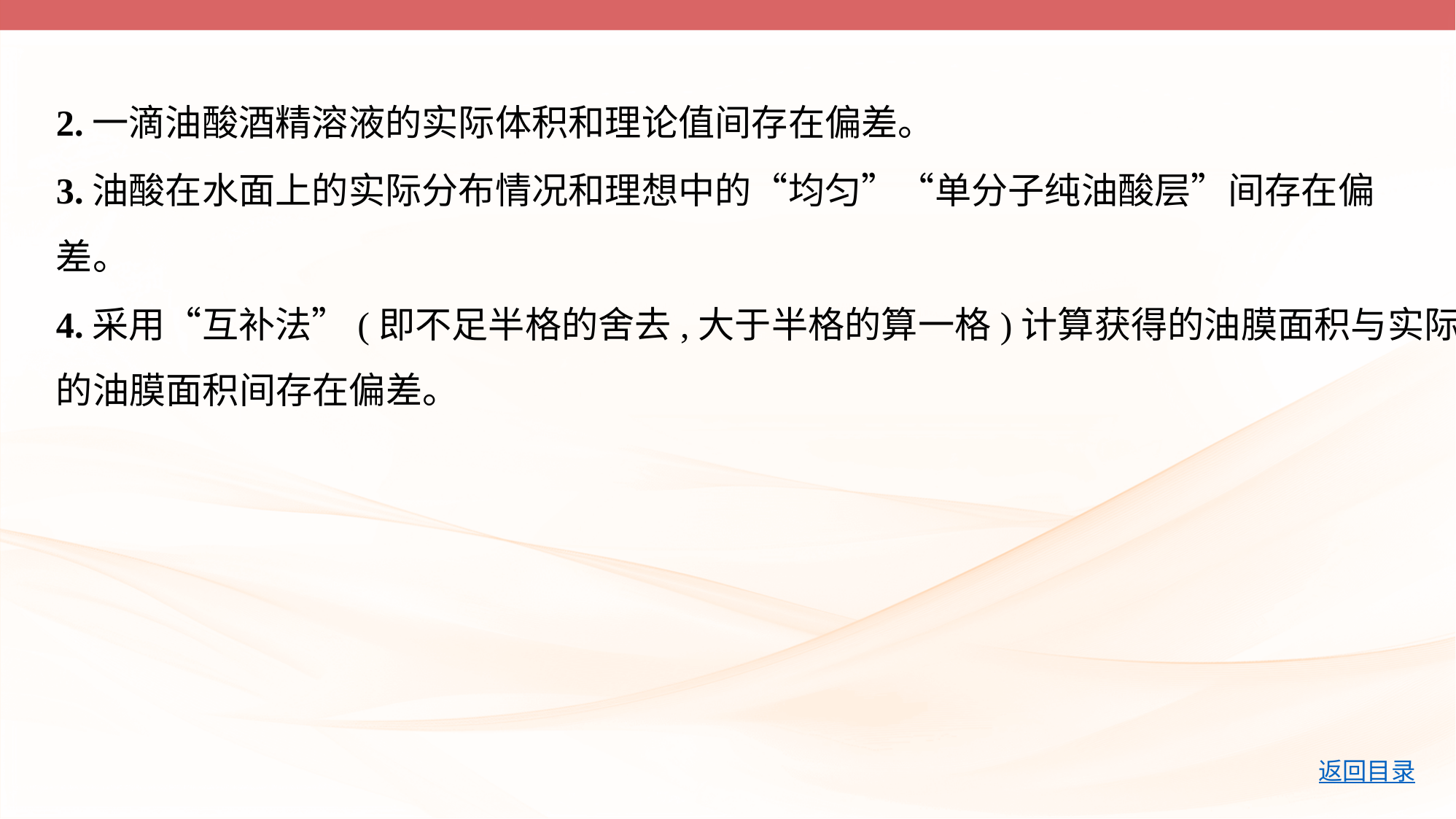

2.一滴油酸酒精溶液的实际体积和理论值间存在偏差。
3.油酸在水面上的实际分布情况和理想中的“均匀”“单分子纯油酸层”间存在偏
差。
4.采用“互补法”(即不足半格的舍去,大于半格的算一格)计算获得的油膜面积与实际
的油膜面积间存在偏差。